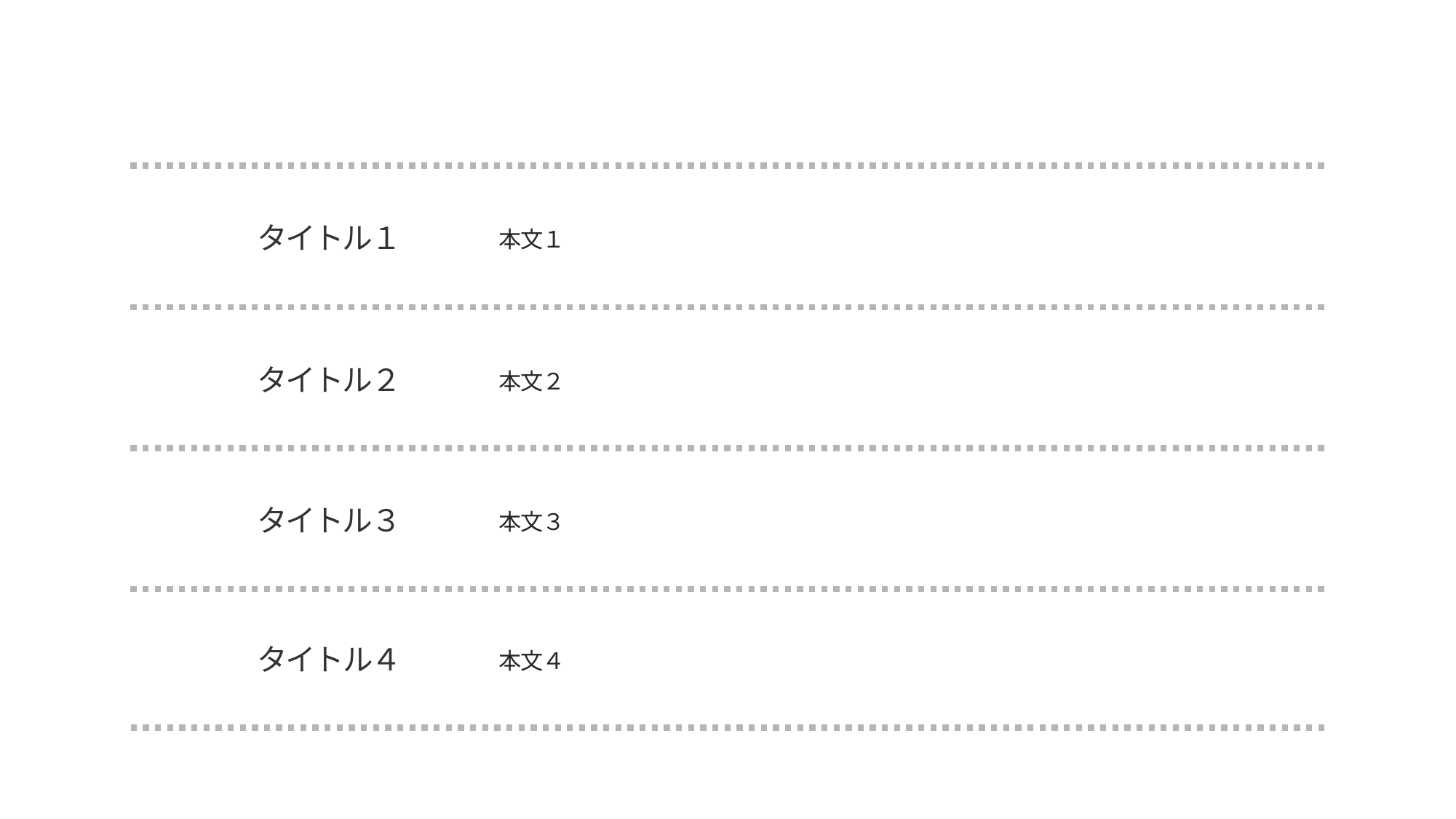

タイトル１
本文１

タイトル２
本文２

タイトル３
本文３

タイトル４
本文４